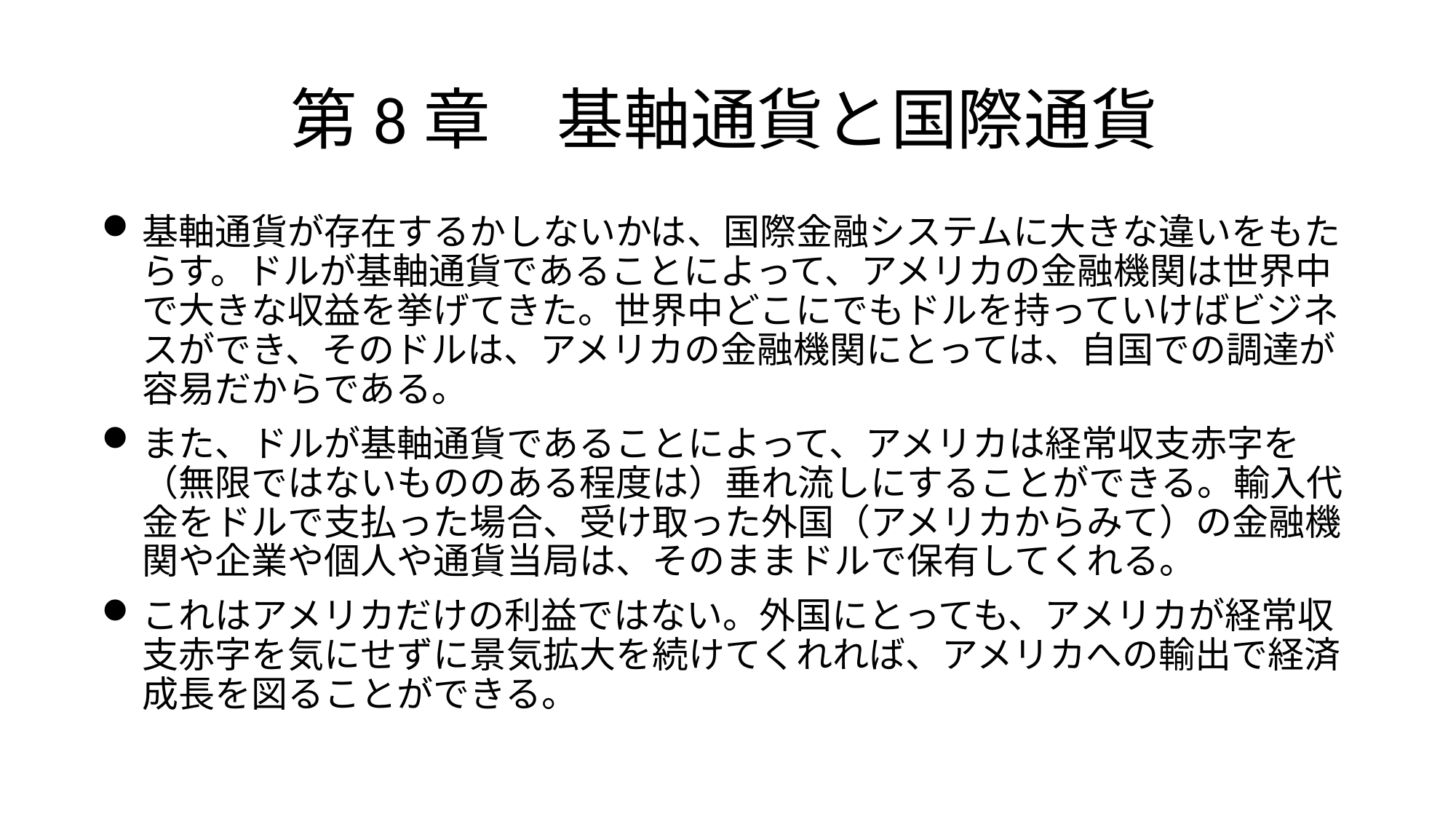

# 第8章　基軸通貨と国際通貨
基軸通貨が存在するかしないかは、国際金融システムに大きな違いをもたらす。ドルが基軸通貨であることによって、アメリカの金融機関は世界中で大きな収益を挙げてきた。世界中どこにでもドルを持っていけばビジネスができ、そのドルは、アメリカの金融機関にとっては、自国での調達が容易だからである。
また、ドルが基軸通貨であることによって、アメリカは経常収支赤字を（無限ではないもののある程度は）垂れ流しにすることができる。輸入代金をドルで支払った場合、受け取った外国（アメリカからみて）の金融機関や企業や個人や通貨当局は、そのままドルで保有してくれる。
これはアメリカだけの利益ではない。外国にとっても、アメリカが経常収支赤字を気にせずに景気拡大を続けてくれれば、アメリカへの輸出で経済成長を図ることができる。